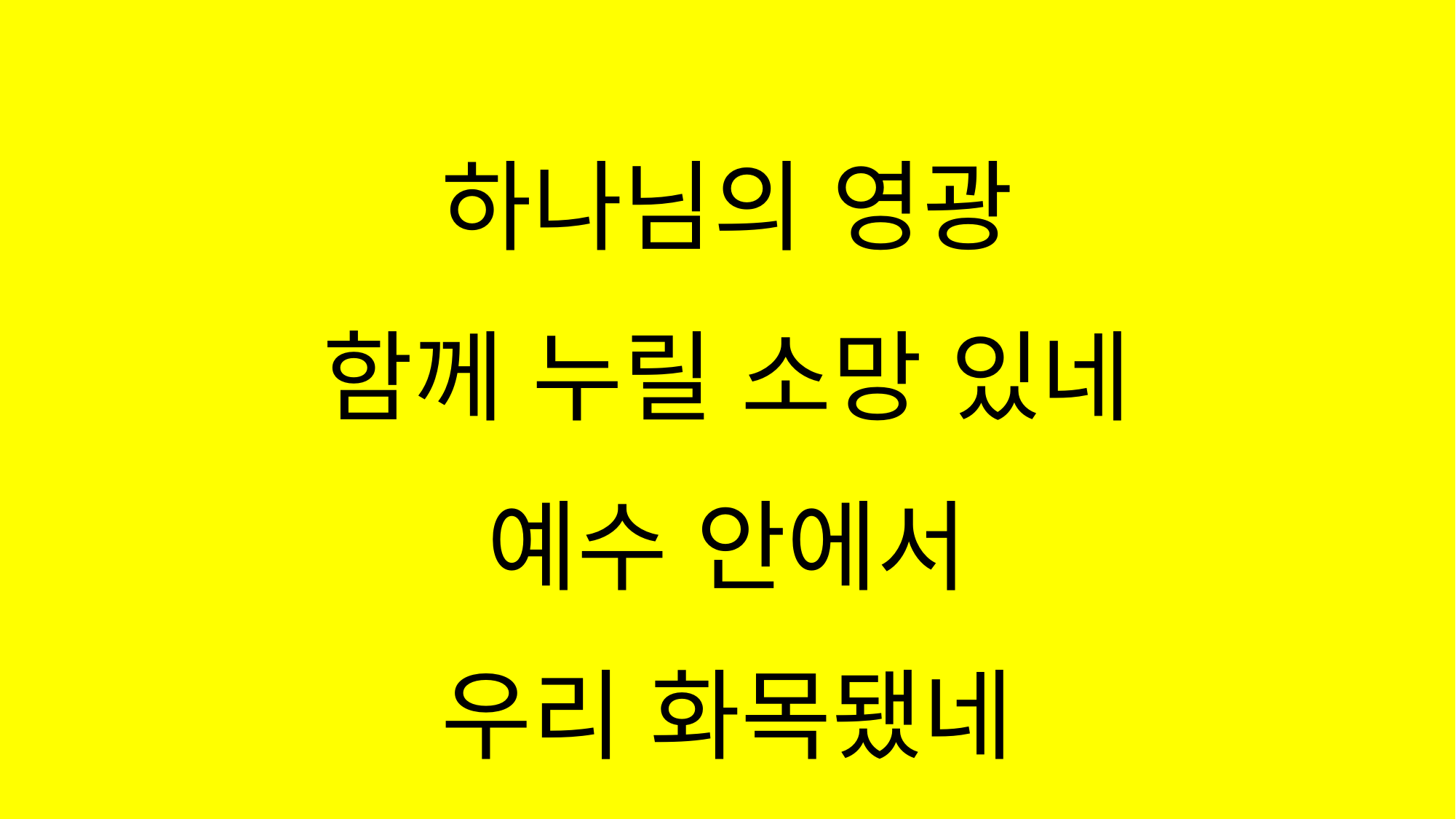

#
하나님의 영광

함께 누릴 소망 있네

예수 안에서

우리 화목됐네